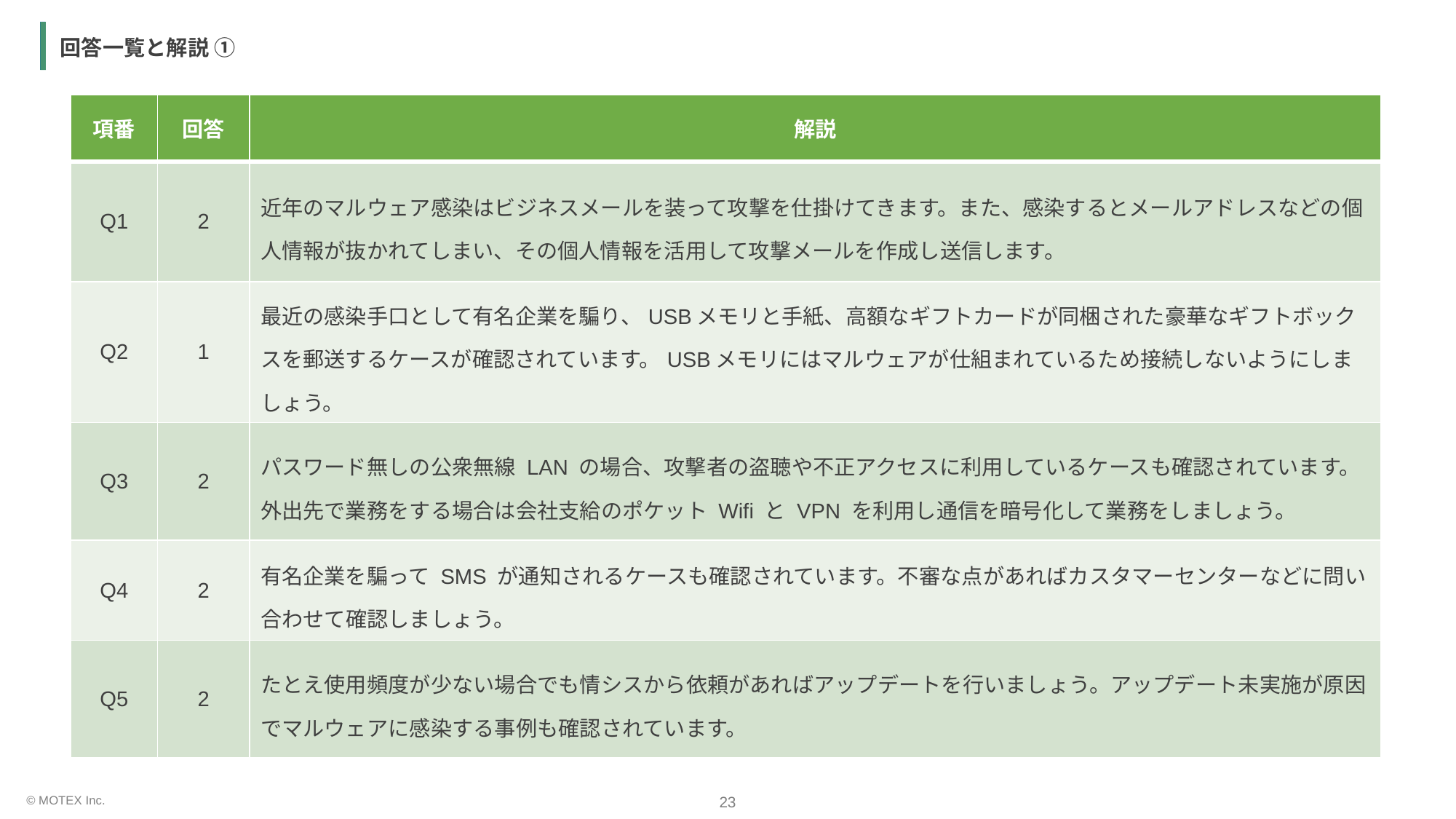

回答一覧と解説 ①
| 項番 | 回答 | 解説 |
| --- | --- | --- |
| Q1 | 2 | 近年のマルウェア感染はビジネスメールを装って攻撃を仕掛けてきます。また、感染するとメールアドレスなどの個人情報が抜かれてしまい、その個人情報を活用して攻撃メールを作成し送信します。 |
| Q2 | 1 | 最近の感染手口として有名企業を騙り、USBメモリと手紙、高額なギフトカードが同梱された豪華なギフトボックスを郵送するケースが確認されています。USBメモリにはマルウェアが仕組まれているため接続しないようにしましょう。 |
| Q3 | 2 | パスワード無しの公衆無線 LAN の場合、攻撃者の盗聴や不正アクセスに利用しているケースも確認されています。外出先で業務をする場合は会社支給のポケット Wifi と VPN を利用し通信を暗号化して業務をしましょう。 |
| Q4 | 2 | 有名企業を騙って SMS が通知されるケースも確認されています。不審な点があればカスタマーセンターなどに問い合わせて確認しましょう。 |
| Q5 | 2 | たとえ使用頻度が少ない場合でも情シスから依頼があればアップデートを行いましょう。アップデート未実施が原因でマルウェアに感染する事例も確認されています。 |